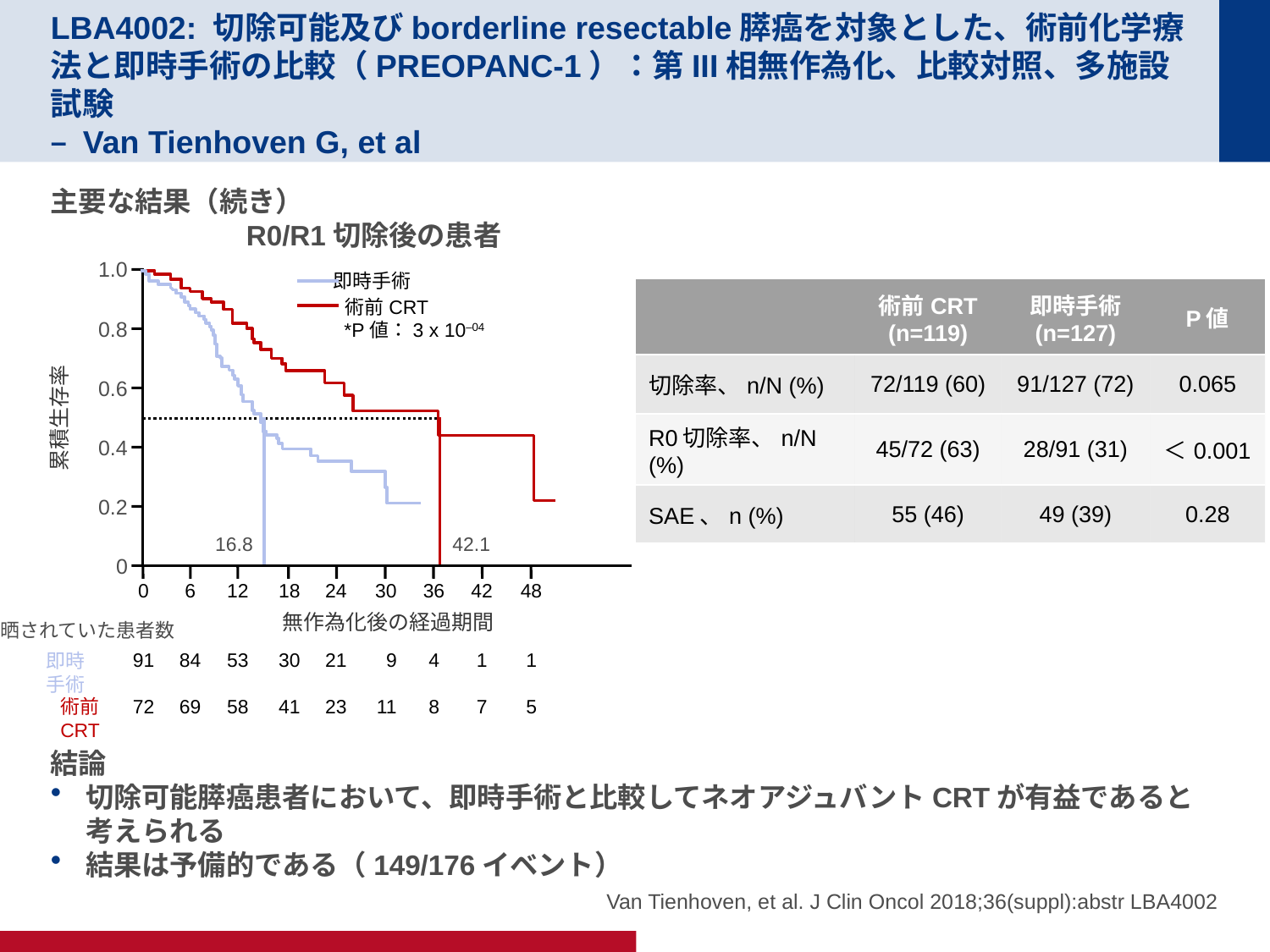

# LBA4002: 切除可能及びborderline resectable膵癌を対象とした、術前化学療法と即時手術の比較（PREOPANC-1）：第III相無作為化、比較対照、多施設試験 – Van Tienhoven G, et al
主要な結果（続き）

結論
切除可能膵癌患者において、即時手術と比較してネオアジュバントCRTが有益であると考えられる
結果は予備的である（149/176イベント）

R0/R1切除後の患者
1.0

0.8
0.6
累積生存率
0.4
0.2
0
0

91

72
6

84

69
12

53

58
18

30

41
24

21

23
30

9

11
36

4

8
42

1

7
48

1

5
無作為化後の経過期間
即時手術
術前CRT
*P値：3 x 10–04
16.8
42.1
リスクに晒されていた患者数
即時
手術
術前
CRT

|  | 術前CRT (n=119) | 即時手術 (n=127) | P値 |
| --- | --- | --- | --- |
| 切除率、n/N (%) | 72/119 (60) | 91/127 (72) | 0.065 |
| R0切除率、n/N (%) | 45/72 (63) | 28/91 (31) | ＜0.001 |
| SAE、n (%) | 55 (46) | 49 (39) | 0.28 |
Van Tienhoven, et al. J Clin Oncol 2018;36(suppl):abstr LBA4002